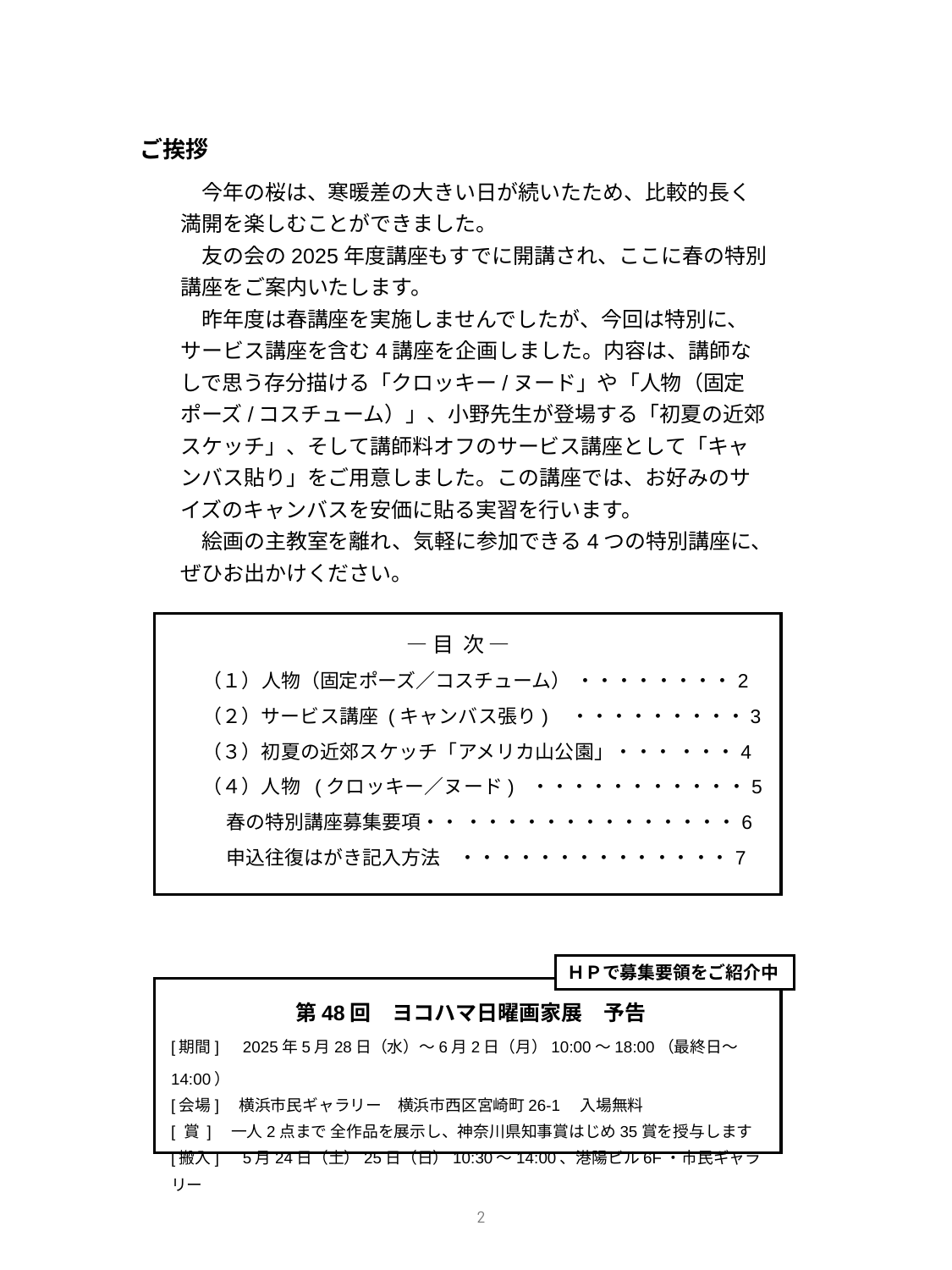

ご挨拶
　今年の桜は、寒暖差の大きい日が続いたため、比較的長く満開を楽しむことができました。
　友の会の2025年度講座もすでに開講され、ここに春の特別講座をご案内いたします。
　昨年度は春講座を実施しませんでしたが、今回は特別に、サービス講座を含む4講座を企画しました。内容は、講師なしで思う存分描ける「クロッキー/ヌード」や「人物（固定ポーズ/コスチューム）」、小野先生が登場する「初夏の近郊スケッチ」、そして講師料オフのサービス講座として「キャンバス貼り」をご用意しました。この講座では、お好みのサイズのキャンバスを安価に貼る実習を行います。
　絵画の主教室を離れ、気軽に参加できる4つの特別講座に、ぜひお出かけください。

 　 　    　　　　　　　― 目  次 ―
（１）人物（固定ポーズ／コスチューム） ・・・・・・・・2
（２）サービス講座 (キャンバス張り)   ・・・・・・・・・3
（３）初夏の近郊スケッチ「アメリカ山公園」・・・ ・・・4
（４）人物  (クロッキー／ヌード)  ・・・・・・・・・・・5
　 春の特別講座募集要項・・ ・・・・・・・・・・・・・・6
申込往復はがき記入方法    ・・・・・・・・・・・・・・7

ＨＰで募集要領をご紹介中

第48回　ヨコハマ日曜画家展　予告
[期間]　2025年5月28日（水）～6月2日（月）10:00～18:00（最終日～14:00）
[会場]　横浜市民ギャラリー　横浜市西区宮崎町26-1　入場無料
[ 賞 ]　一人2点まで 全作品を展示し、神奈川県知事賞はじめ35賞を授与します
[搬入]　5月24日（土）25日（日）10:30～14:00、港陽ビル6F・市民ギャラリー
2